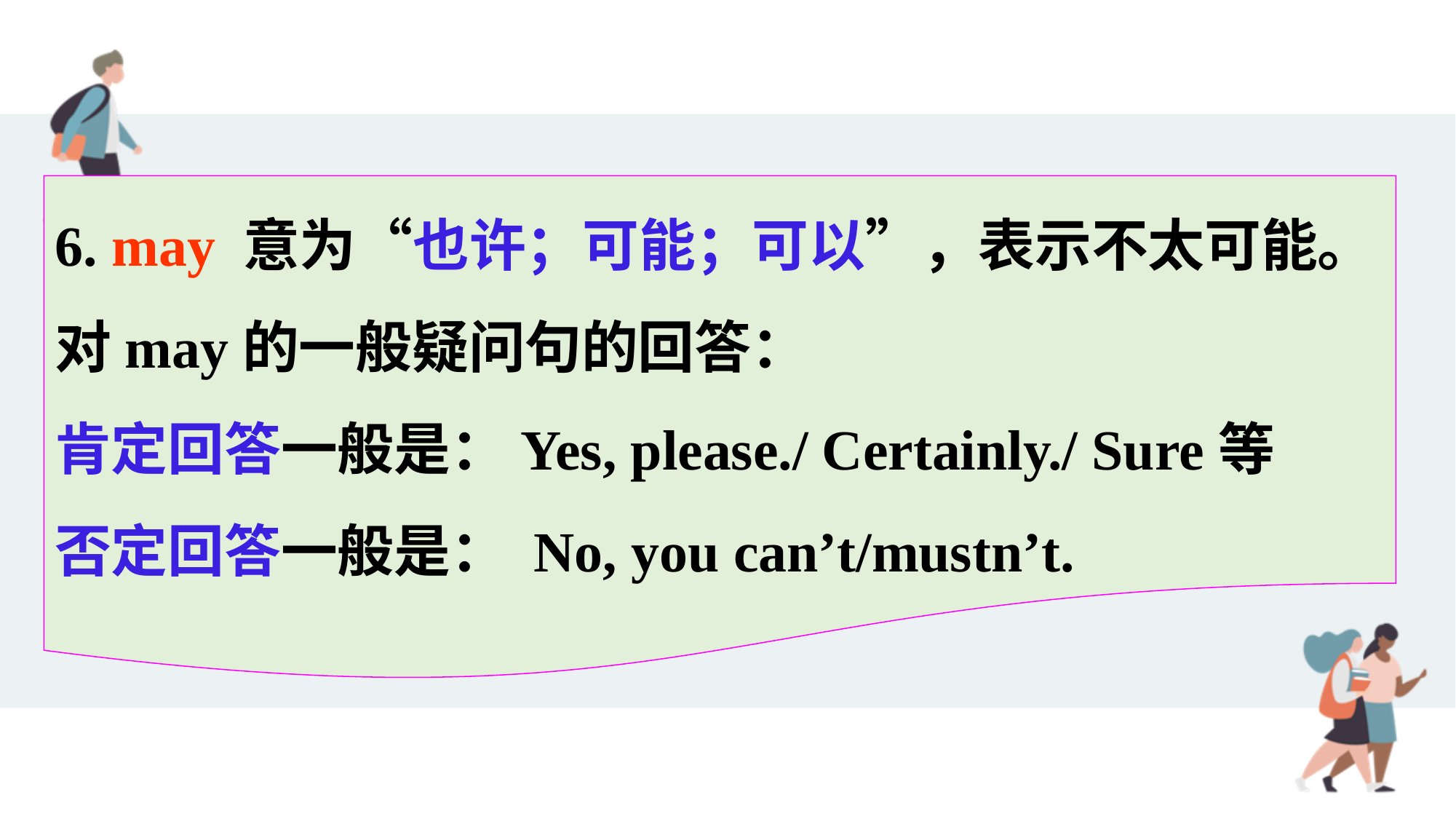

6. may 意为“也许；可能；可以”，表示不太可能。对may的一般疑问句的回答：
肯定回答一般是：Yes, please./ Certainly./ Sure等
否定回答一般是： No, you can’t/mustn’t.